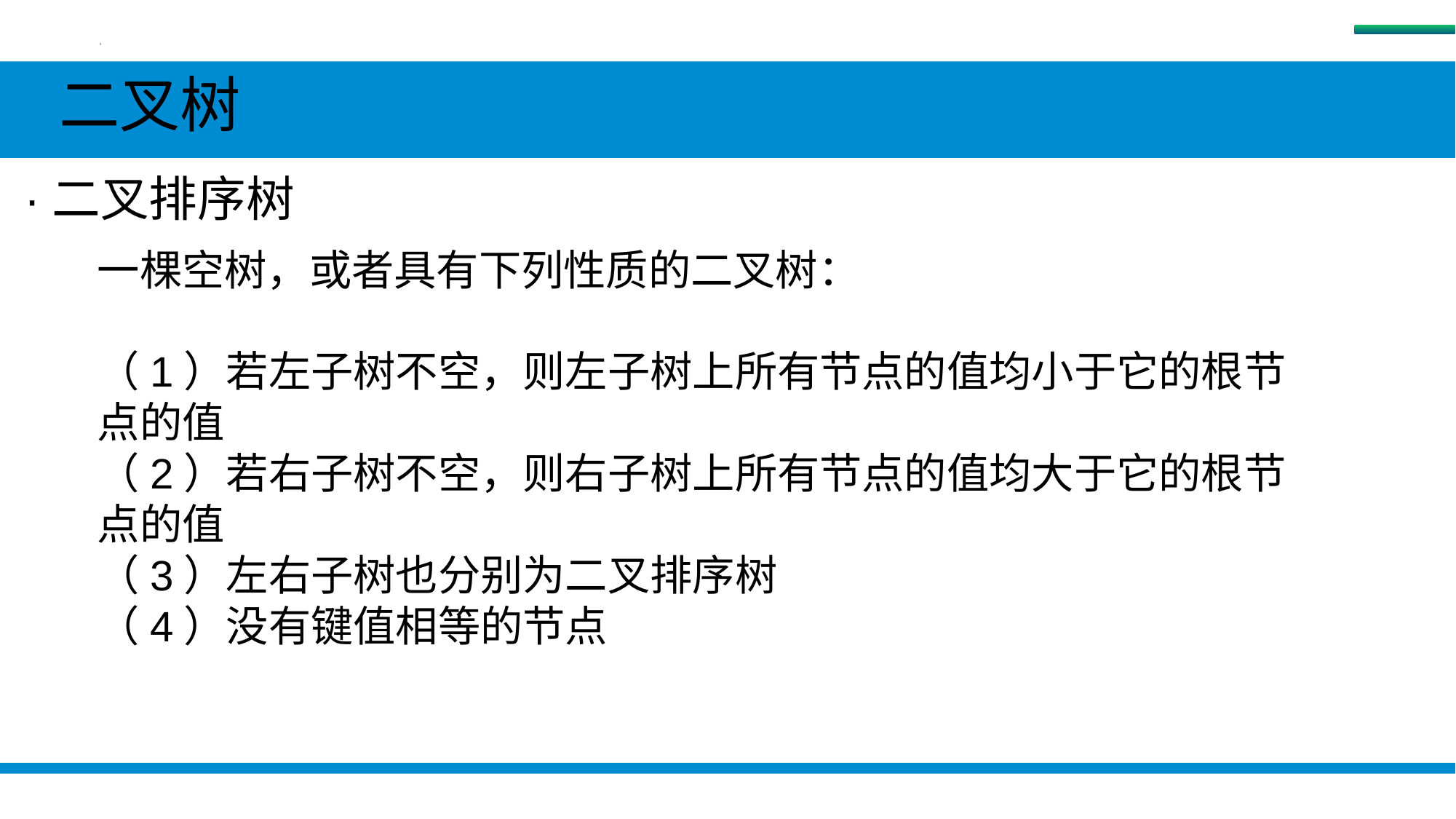

树

  二叉树
 ·二叉排序树
一棵空树，或者具有下列性质的二叉树：

（1）若左子树不空，则左子树上所有节点的值均小于它的根节点的值
（2）若右子树不空，则右子树上所有节点的值均大于它的根节点的值
（3）左右子树也分别为二叉排序树
（4）没有键值相等的节点
#